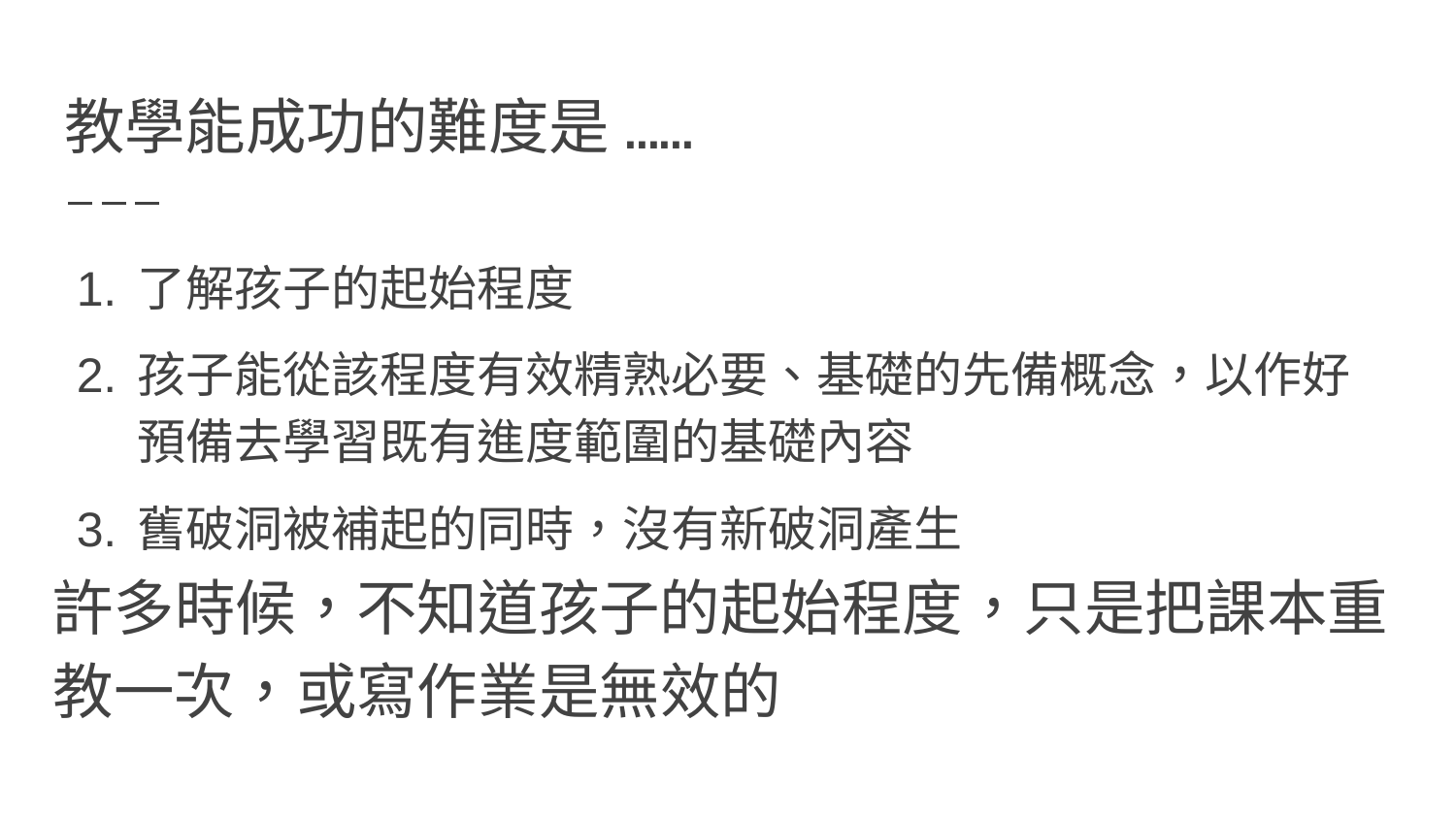

# 教學能成功的難度是......
了解孩子的起始程度
孩子能從該程度有效精熟必要、基礎的先備概念，以作好預備去學習既有進度範圍的基礎內容
舊破洞被補起的同時，沒有新破洞產生
許多時候，不知道孩子的起始程度，只是把課本重教一次，或寫作業是無效的